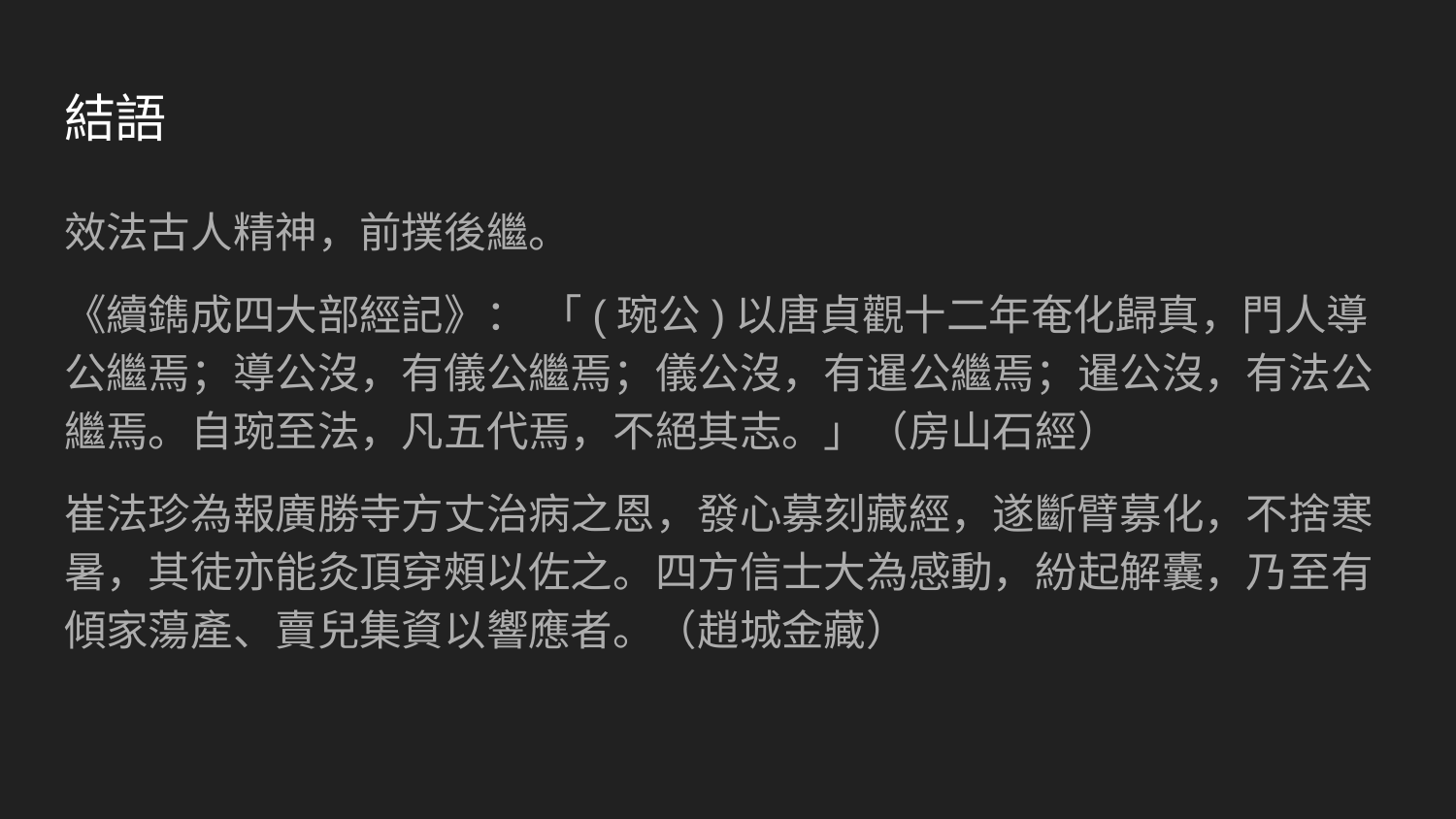

# 結語
效法古人精神，前撲後繼。
《續鐫成四大部經記》： 「(琬公)以唐貞觀十二年奄化歸真，門人導公繼焉；導公沒，有儀公繼焉；儀公沒，有暹公繼焉；暹公沒，有法公繼焉。自琬至法，凡五代焉，不絕其志。」（房山石經）
崔法珍為報廣勝寺方丈治病之恩，發心募刻藏經，遂斷臂募化，不捨寒暑，其徒亦能灸頂穿頰以佐之。四方信士大為感動，紛起解囊，乃至有傾家蕩產、賣兒集資以響應者。（趙城金藏）